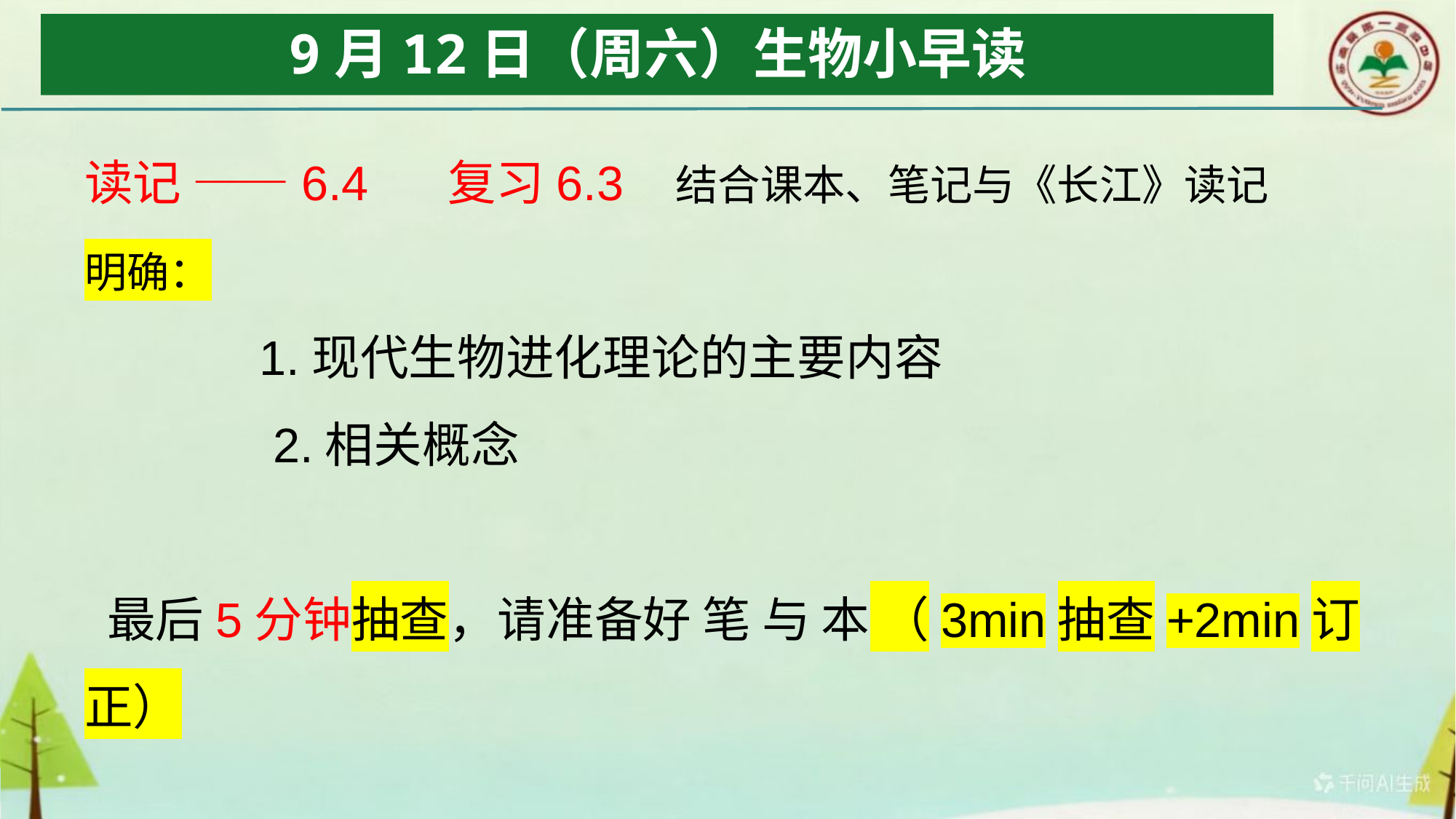

# 9月12日（周六）生物小早读
读记 ——6.4     复习6.3   结合课本、笔记与《长江》读记
明确：
             1.现代生物进化理论的主要内容
              2.相关概念

 最后5分钟抽查，请准备好 笔 与 本 （3min抽查+2min订正）